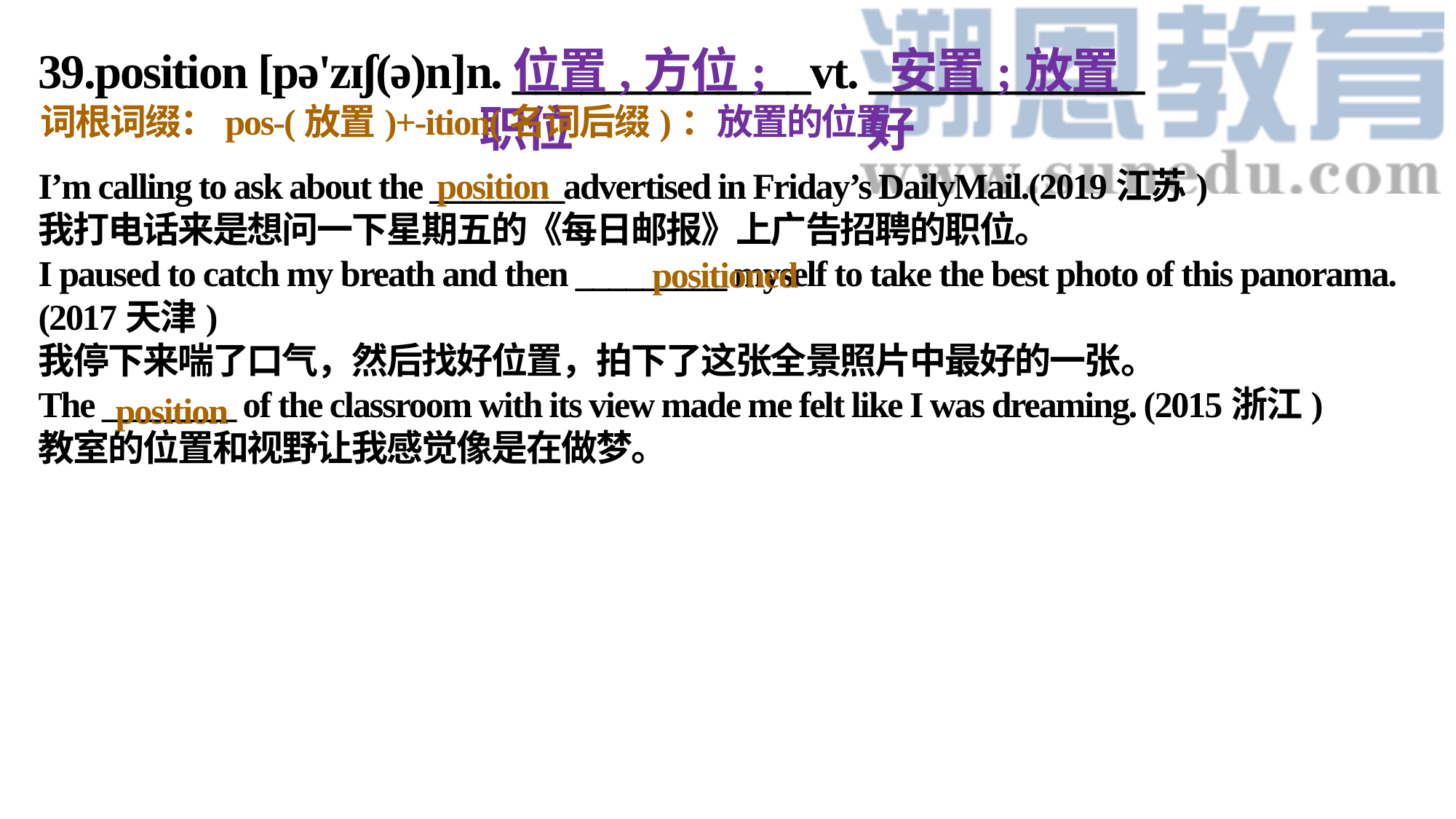

39.position [pə'zɪʃ(ə)n]n. _____________vt. ____________
  位置,方位;职位
 安置;放置好
词根词缀：pos-(放置)+-ition(名词后缀)：放置的位置
I’m calling to ask about the ________advertised in Friday’s DailyMail.(2019江苏)
我打电话来是想问一下星期五的《每日邮报》上广告招聘的职位。
I paused to catch my breath and then _________ myself to take the best photo of this panorama.(2017天津)
我停下来喘了口气，然后找好位置，拍下了这张全景照片中最好的一张。
The ________ of the classroom with its view made me felt like I was dreaming. (2015浙江)
教室的位置和视野让我感觉像是在做梦。
position
positioned
position